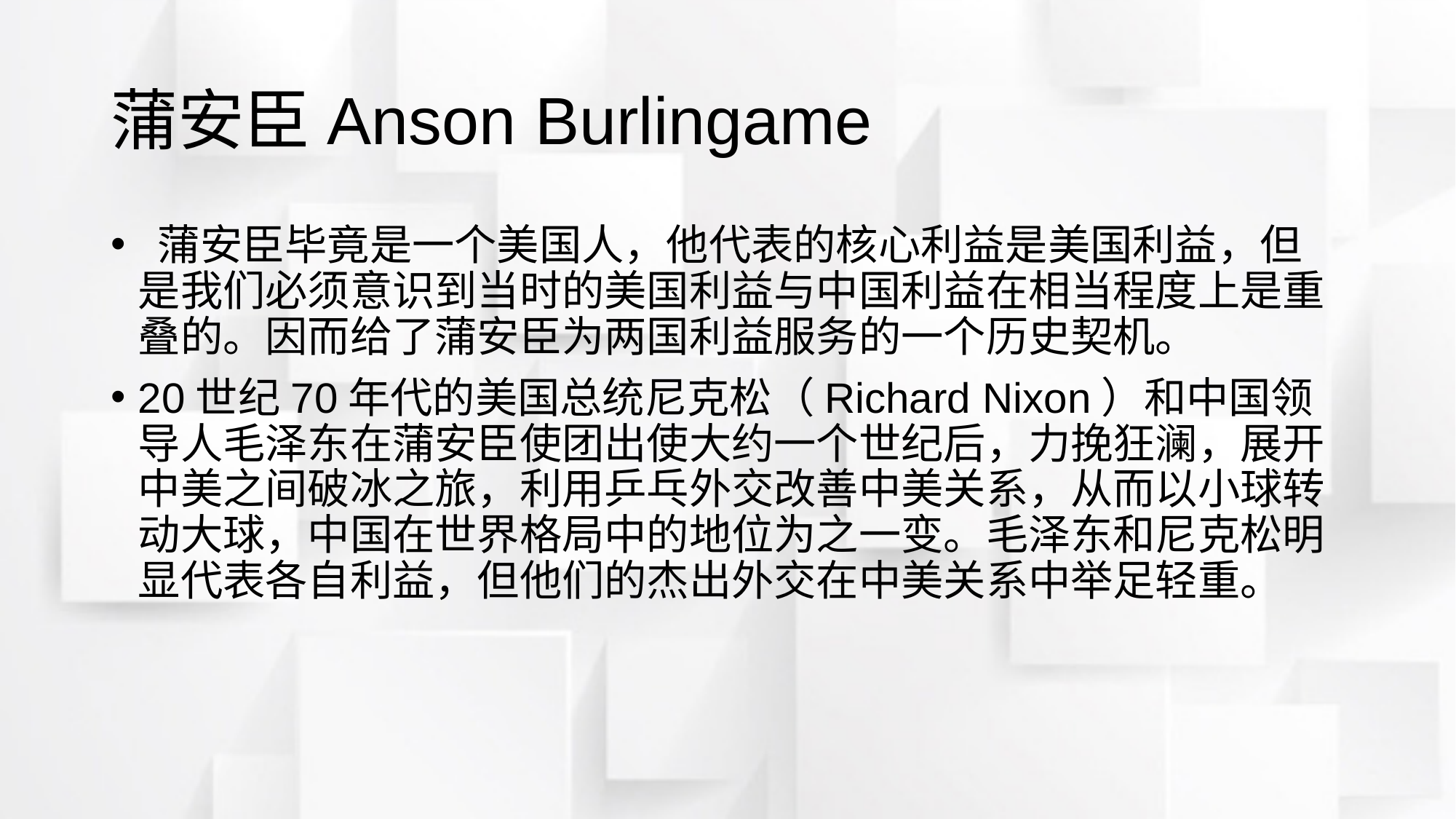

# 蒲安臣Anson Burlingame
 蒲安臣毕竟是一个美国人，他代表的核心利益是美国利益，但是我们必须意识到当时的美国利益与中国利益在相当程度上是重叠的。因而给了蒲安臣为两国利益服务的一个历史契机。
20世纪70年代的美国总统尼克松（Richard Nixon）和中国领导人毛泽东在蒲安臣使团出使大约一个世纪后，力挽狂澜，展开中美之间破冰之旅，利用乒乓外交改善中美关系，从而以小球转动大球，中国在世界格局中的地位为之一变。毛泽东和尼克松明显代表各自利益，但他们的杰出外交在中美关系中举足轻重。